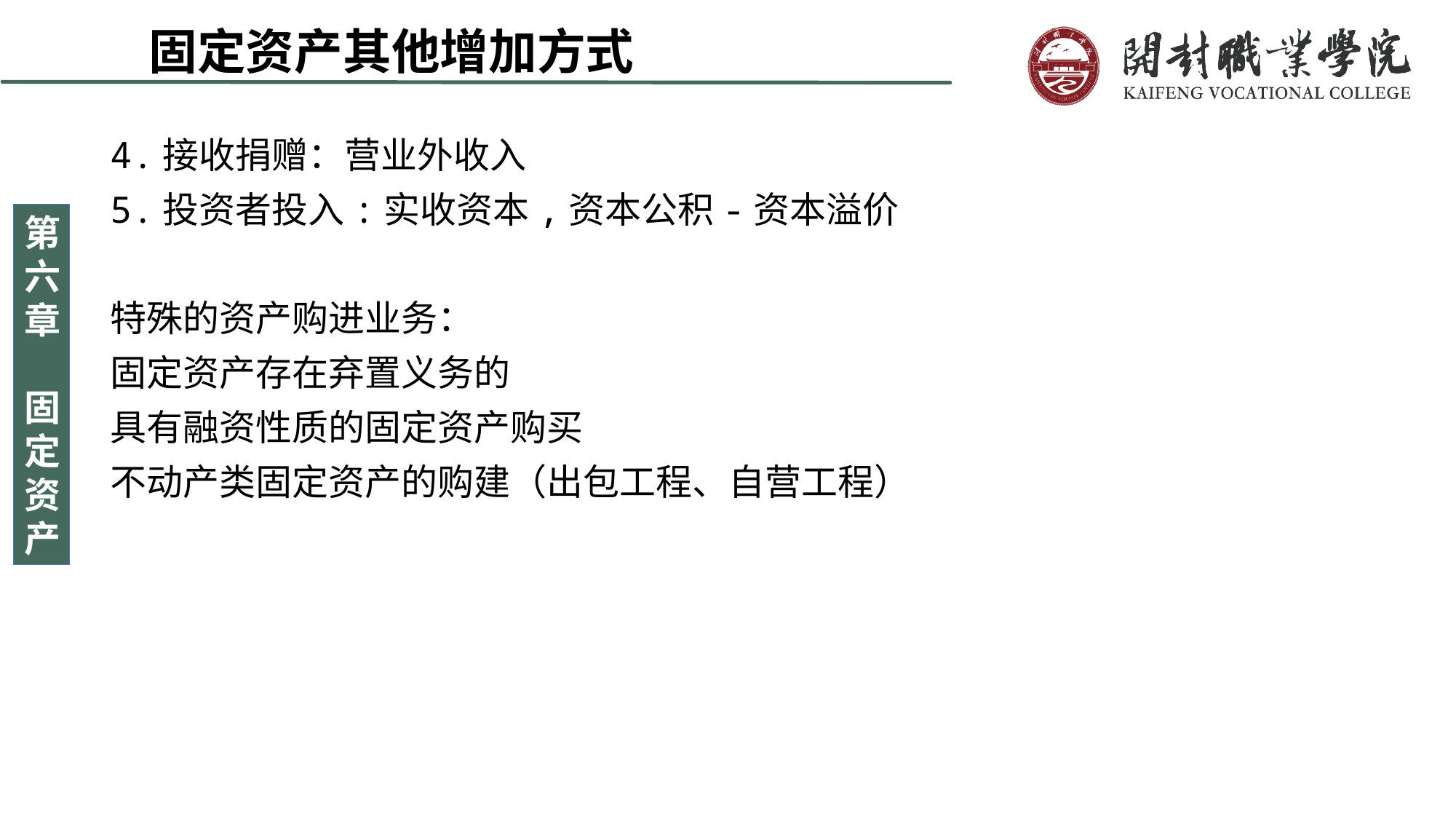

固定资产其他增加方式
4.接收捐赠：营业外收入
5.投资者投入:实收资本,资本公积-资本溢价

特殊的资产购进业务：
固定资产存在弃置义务的
具有融资性质的固定资产购买
不动产类固定资产的购建（出包工程、自营工程）